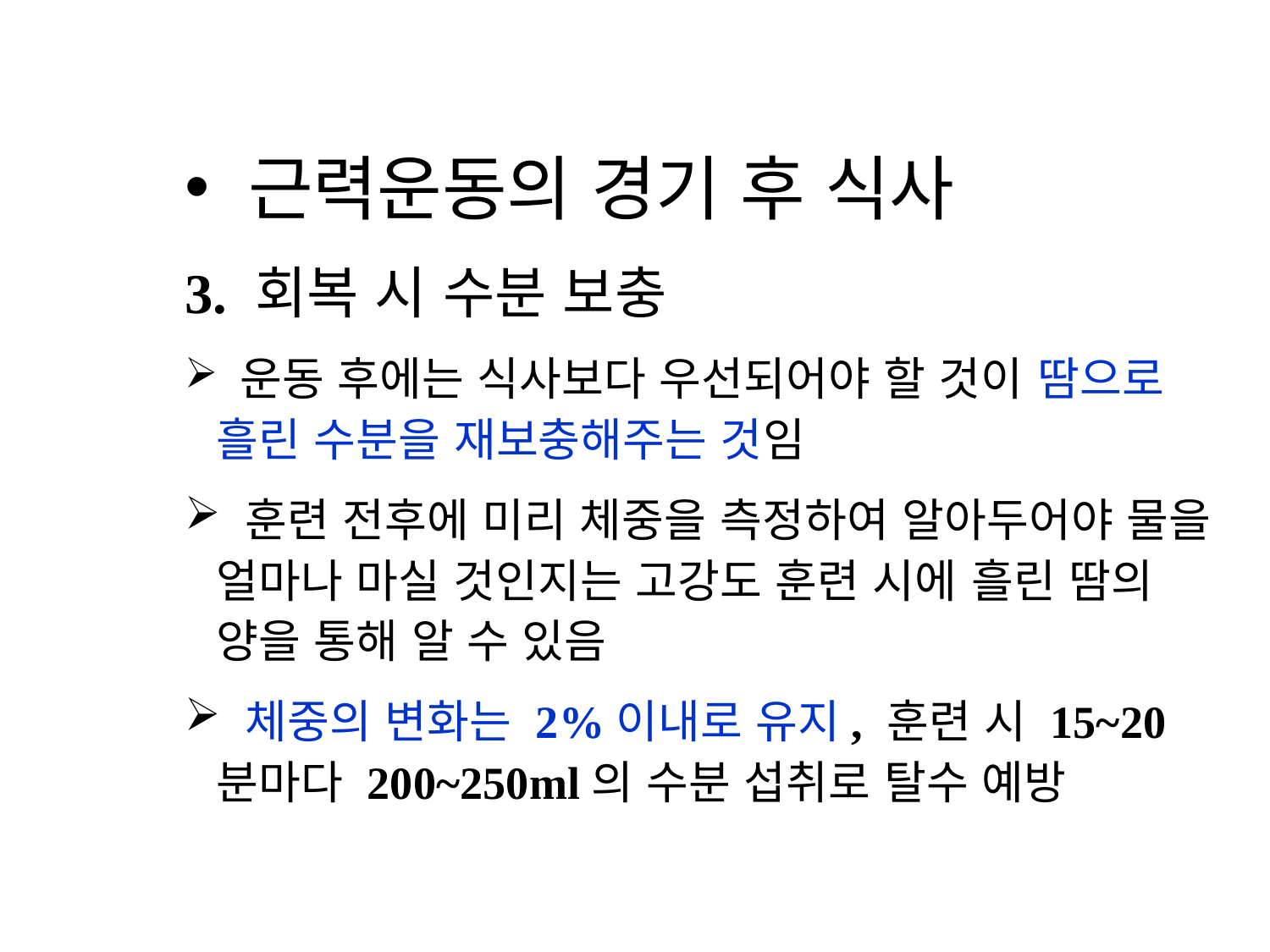

근력운동의 경기 후 식사
3. 회복 시 수분 보충
 운동 후에는 식사보다 우선되어야 할 것이 땀으로 흘린 수분을 재보충해주는 것임
 훈련 전후에 미리 체중을 측정하여 알아두어야 물을 얼마나 마실 것인지는 고강도 훈련 시에 흘린 땀의 양을 통해 알 수 있음
 체중의 변화는 2%이내로 유지, 훈련 시 15~20분마다 200~250ml의 수분 섭취로 탈수 예방